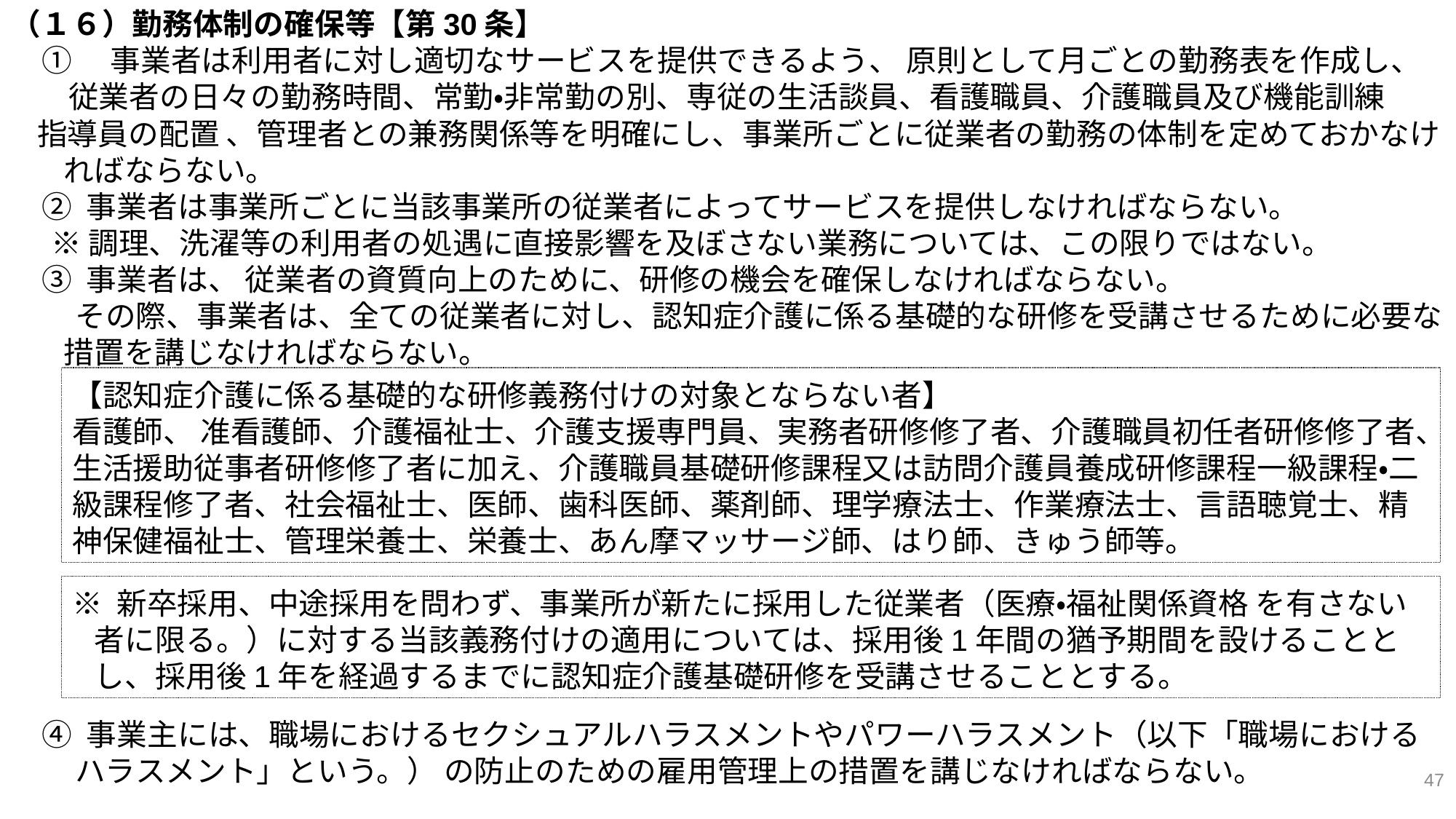

（１６）勤務体制の確保等【第30条】
①　事業者は利用者に対し適切なサービスを提供できるよう、 原則として月ごとの勤務表を作成し、従業者の日々の勤務時間、常勤・非常勤の別、専従の生活談員、看護職員、介護職員及び機能訓練
指導員の配置 、管理者との兼務関係等を明確にし、事業所ごとに従業者の勤務の体制を定めておかなければならない。
② 事業者は事業所ごとに当該事業所の従業者によってサービスを提供しなければならない。
　※ 調理、洗濯等の利用者の処遇に直接影響を及ぼさない業務については、この限りではない。
③ 事業者は、 従業者の資質向上のために、研修の機会を確保しなければならない。
その際、事業者は、全ての従業者に対し、認知症介護に係る基礎的な研修を受講させるために必要な措置を講じなければならない。

④ 事業主には、職場におけるセクシュアルハラスメントやパワーハラスメント（以下「職場におけるハラスメント」という。） の防止のための雇用管理上の措置を講じなければならない。
【認知症介護に係る基礎的な研修義務付けの対象とならない者】
看護師、 准看護師、介護福祉士、介護支援専門員、実務者研修修了者、介護職員初任者研修修了者、生活援助従事者研修修了者に加え、介護職員基礎研修課程又は訪問介護員養成研修課程一級課程・二級課程修了者、社会福祉士、医師、歯科医師、薬剤師、理学療法士、作業療法士、言語聴覚士、精神保健福祉士、管理栄養士、栄養士、あん摩マッサージ師、はり師、きゅう師等。
※ 新卒採用、中途採用を問わず、事業所が新たに採用した従業者（医療・福祉関係資格 を有さない者に限る。）に対する当該義務付けの適用については、採用後1年間の猶予期間を設けることとし、採用後1年を経過するまでに認知症介護基礎研修を受講させることとする。
47